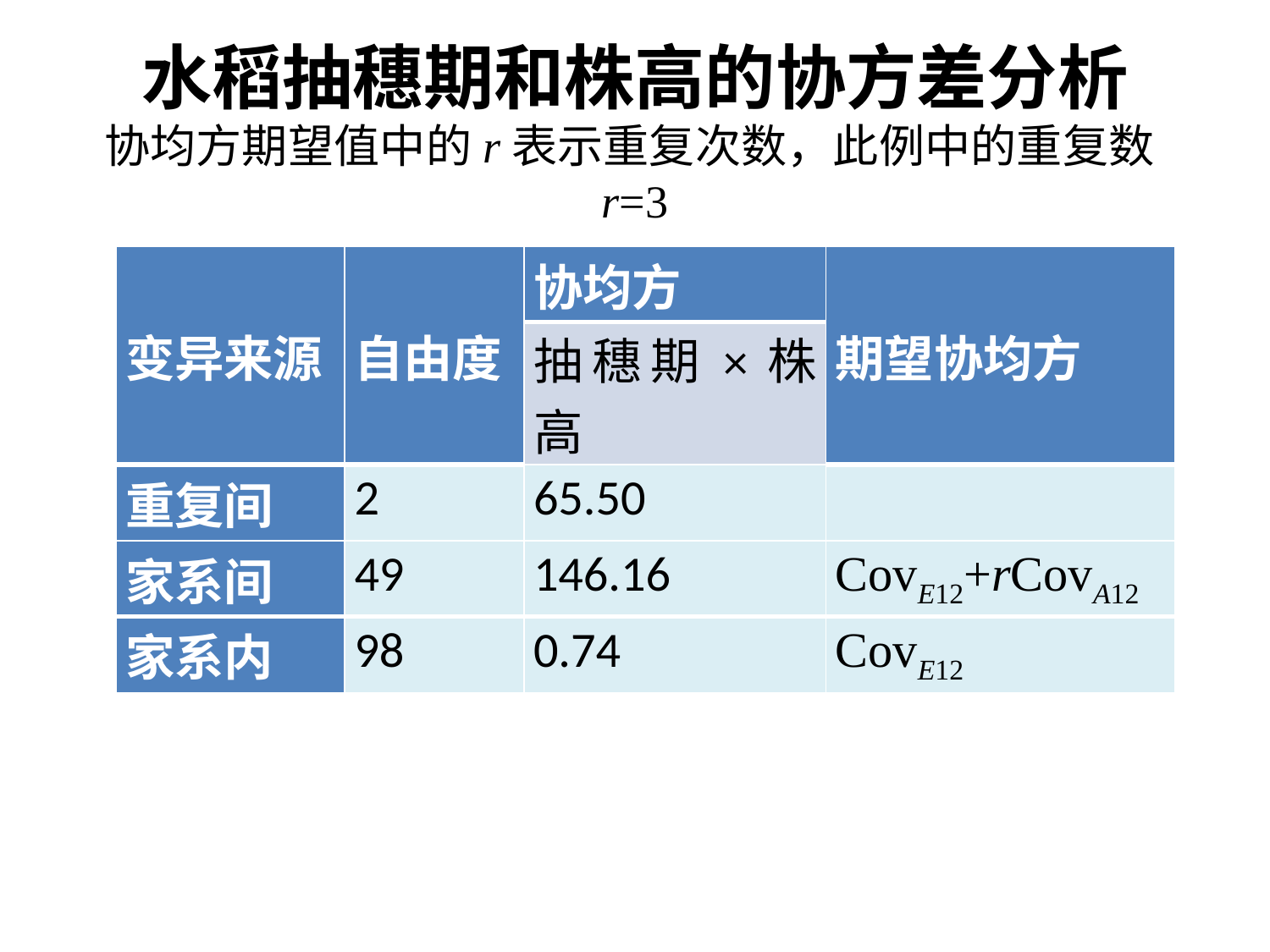

# 水稻抽穗期和株高的协方差分析 协均方期望值中的r表示重复次数，此例中的重复数r=3
| 变异来源 | 自由度 | 协均方 | 期望协均方 |
| --- | --- | --- | --- |
|  |  | 抽穗期×株高 |  |
| 重复间 | 2 | 65.50 |  |
| 家系间 | 49 | 146.16 | CovE12+rCovA12 |
| 家系内 | 98 | 0.74 | CovE12 |